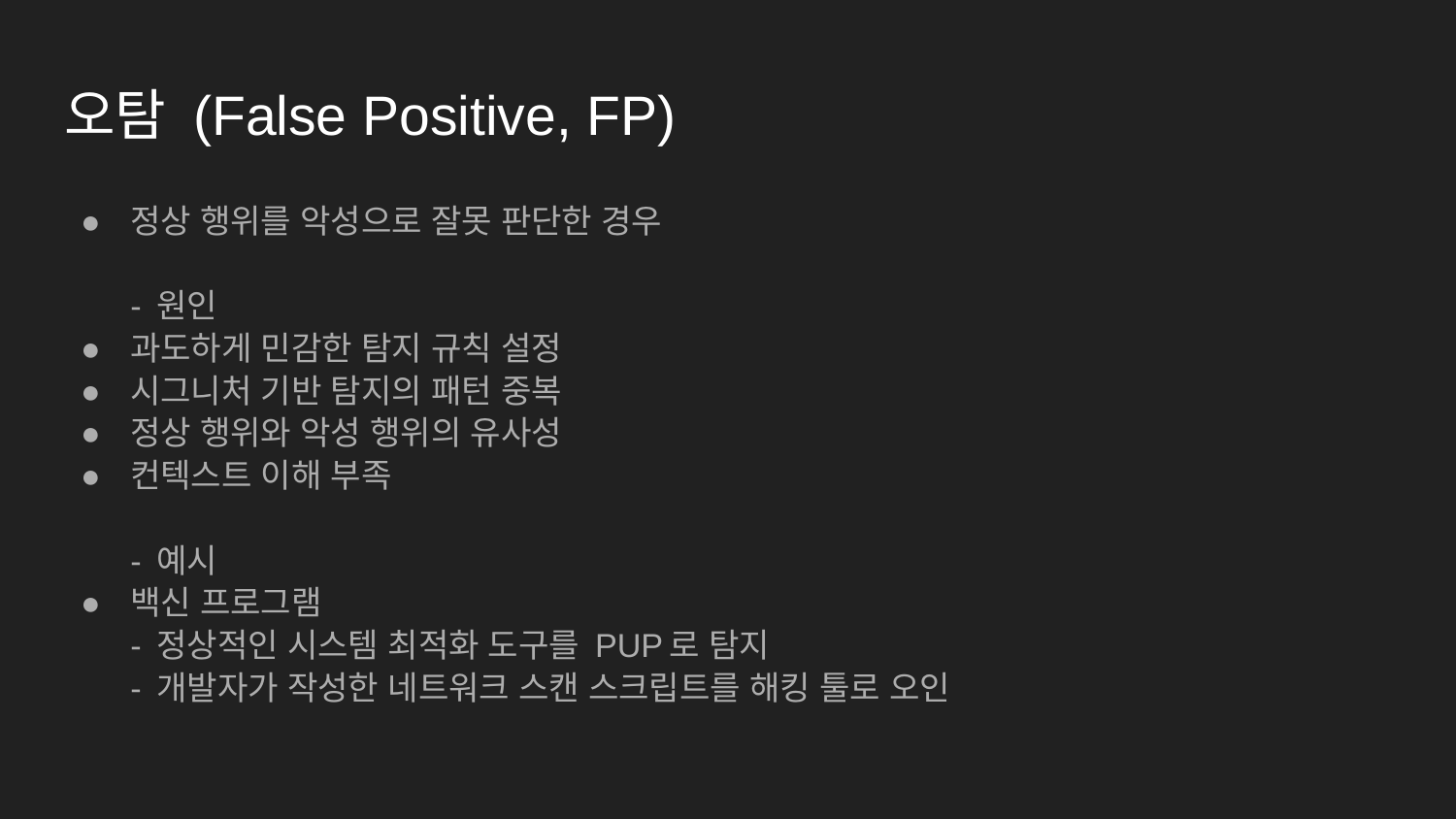

# 오탐 (False Positive, FP)
정상 행위를 악성으로 잘못 판단한 경우
- 원인
과도하게 민감한 탐지 규칙 설정
시그니처 기반 탐지의 패턴 중복
정상 행위와 악성 행위의 유사성
컨텍스트 이해 부족
- 예시
백신 프로그램
- 정상적인 시스템 최적화 도구를 PUP로 탐지
- 개발자가 작성한 네트워크 스캔 스크립트를 해킹 툴로 오인